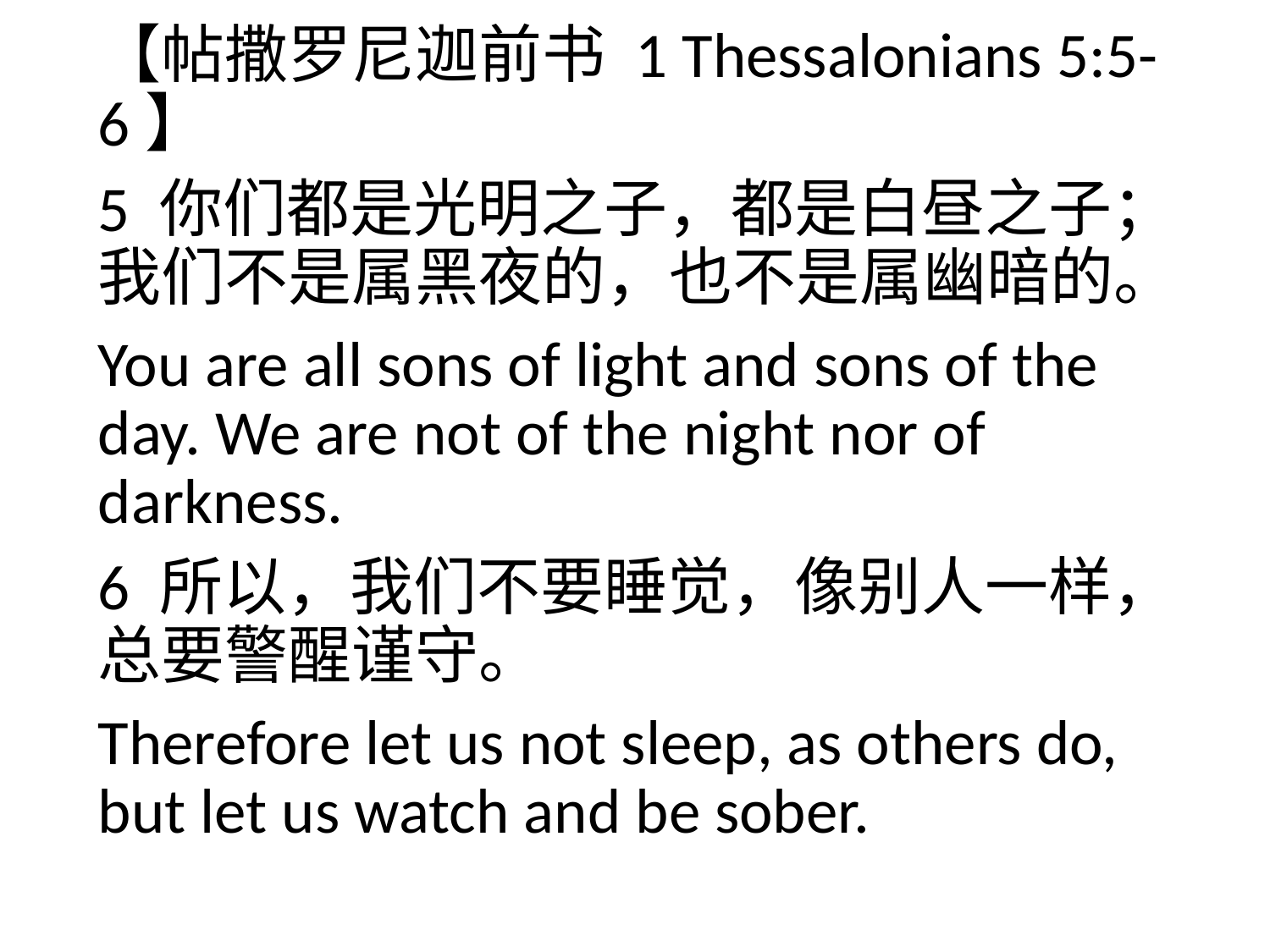

【帖撒罗尼迦前书 1 Thessalonians 5:5-6】
5 你们都是光明之子，都是白昼之子；我们不是属黑夜的，也不是属幽暗的。
You are all sons of light and sons of the day. We are not of the night nor of darkness.
6 所以，我们不要睡觉，像别人一样，总要警醒谨守。
Therefore let us not sleep, as others do, but let us watch and be sober.